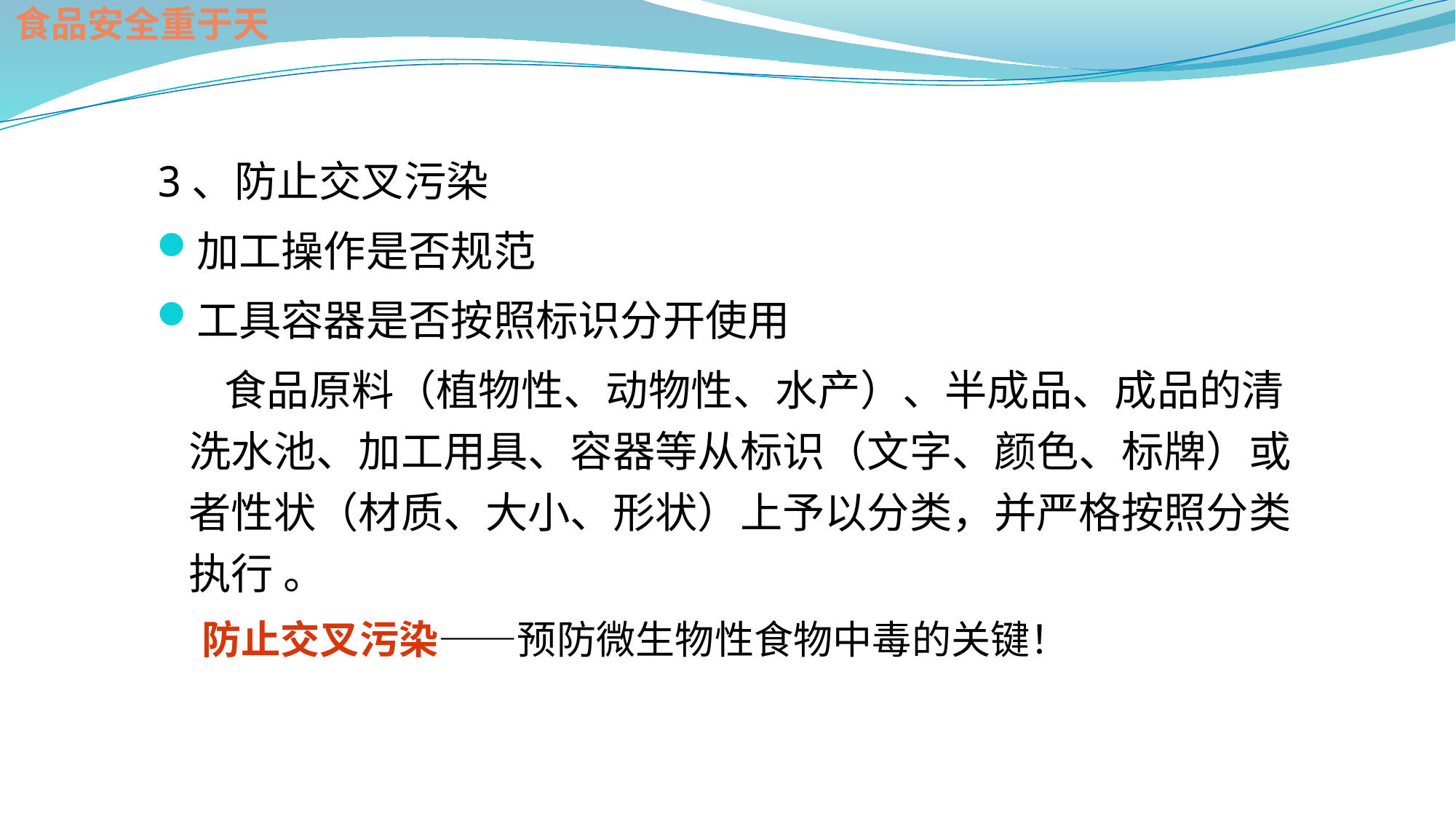

食品安全重于天
3、防止交叉污染
加工操作是否规范
工具容器是否按照标识分开使用
      食品原料（植物性、动物性、水产）、半成品、成品的清洗水池、加工用具、容器等从标识（文字、颜色、标牌）或者性状（材质、大小、形状）上予以分类，并严格按照分类执行 。
    防止交叉污染——预防微生物性食物中毒的关键！